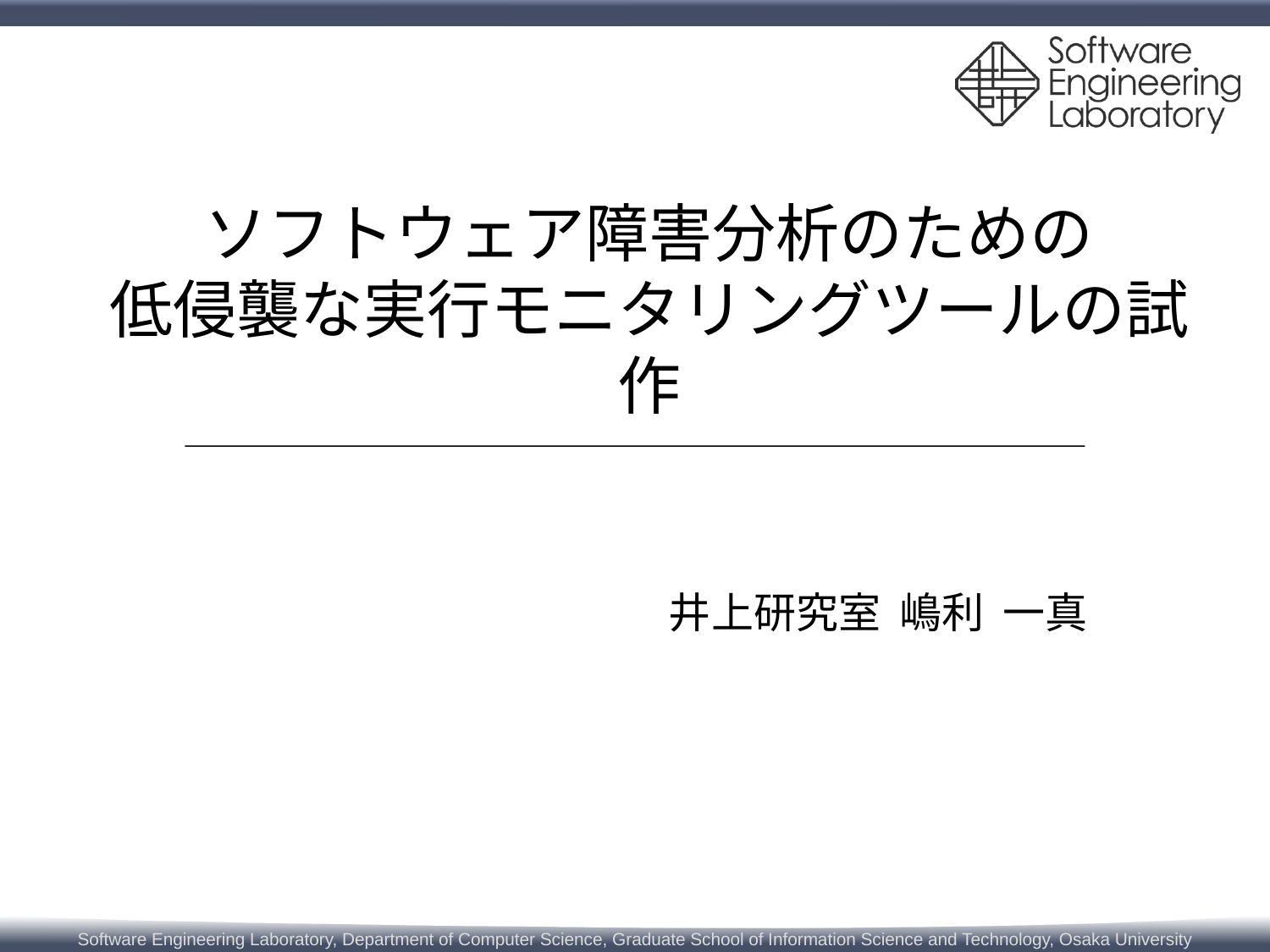

# ソフトウェア障害分析のための 低侵襲な実行モニタリングツールの試作

井上研究室  嶋利  一真